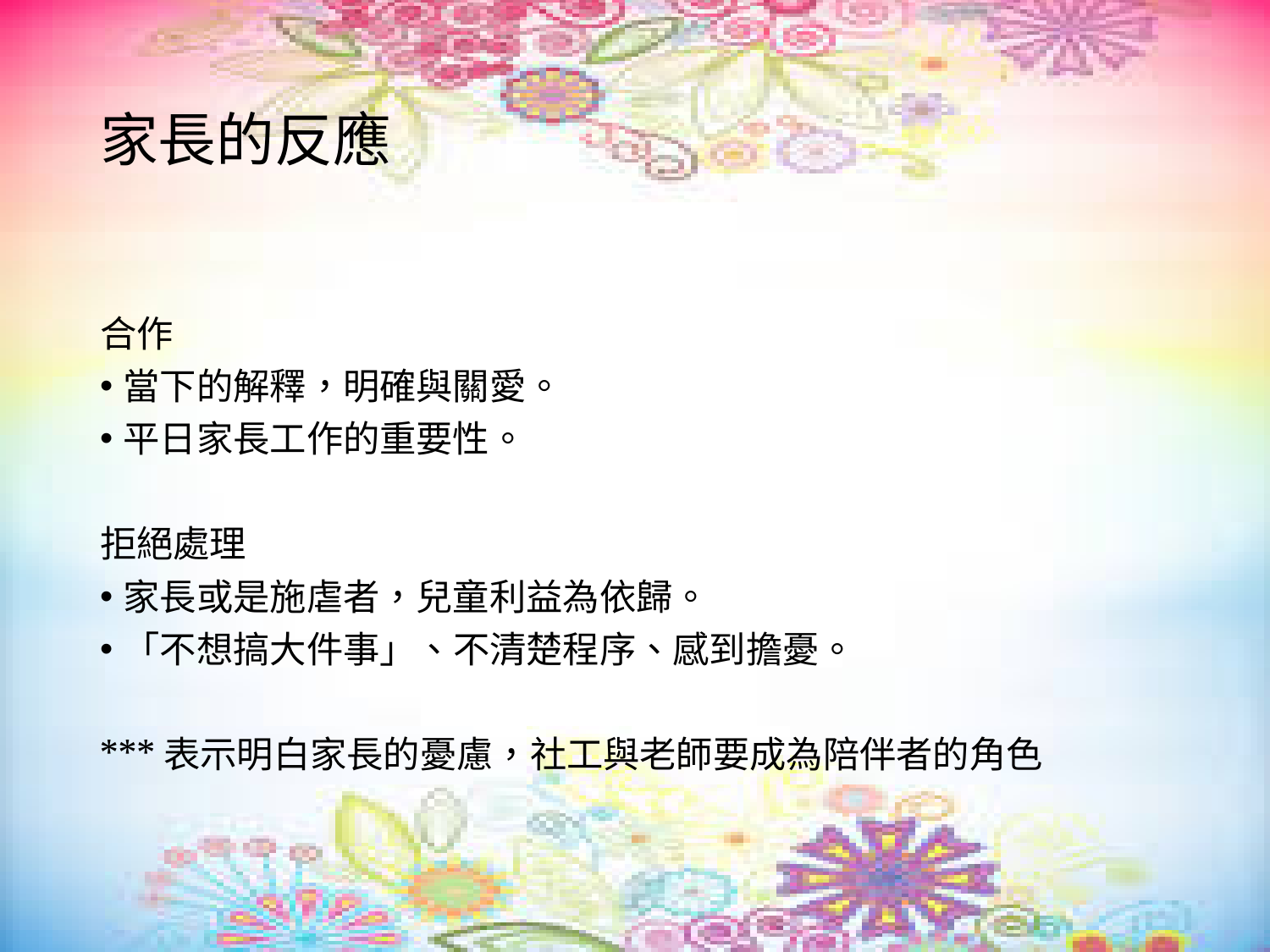

# 家長的反應
合作
當下的解釋，明確與關愛。
平日家長工作的重要性。

拒絕處理
家長或是施虐者，兒童利益為依歸。
「不想搞大件事」、不清楚程序、感到擔憂。

***表示明白家長的憂慮，社工與老師要成為陪伴者的角色